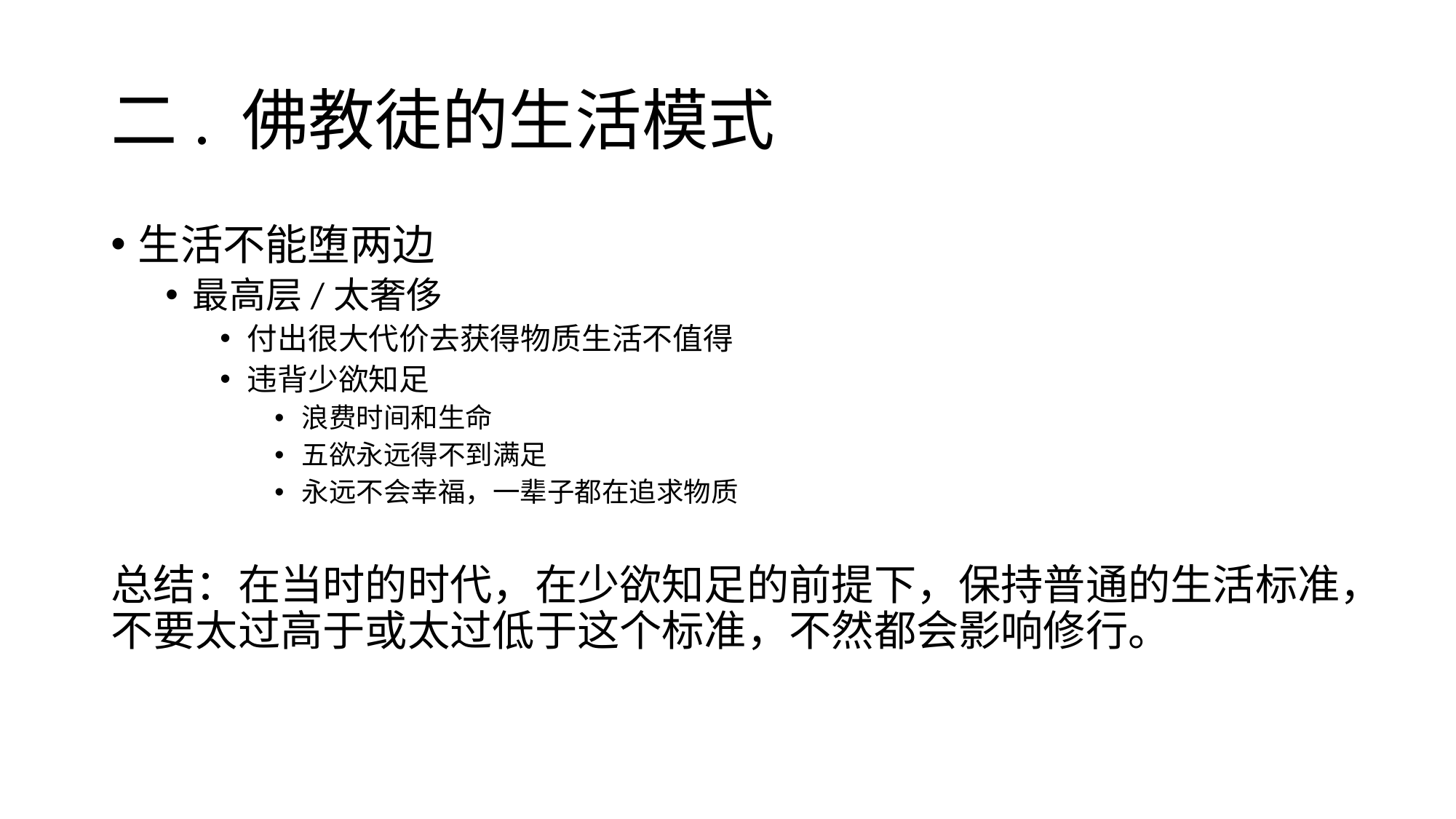

# 二. 佛教徒的生活模式
生活不能堕两边
最高层/太奢侈
付出很大代价去获得物质生活不值得
违背少欲知足
浪费时间和生命
五欲永远得不到满足
永远不会幸福，一辈子都在追求物质

总结：在当时的时代，在少欲知足的前提下，保持普通的生活标准，不要太过高于或太过低于这个标准，不然都会影响修行。